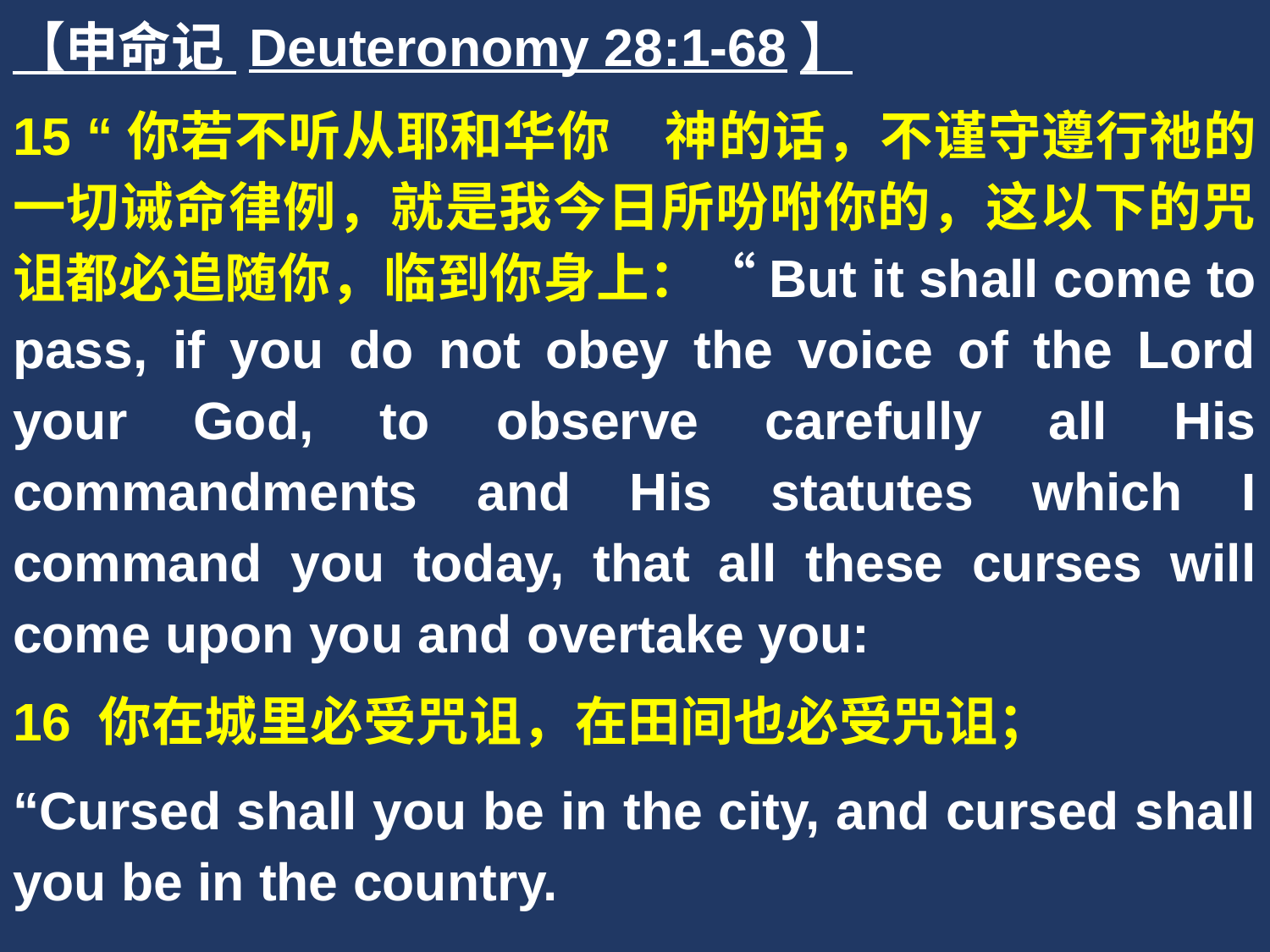

【申命记 Deuteronomy 28:1-68】
15 “你若不听从耶和华你　神的话，不谨守遵行祂的一切诫命律例，就是我今日所吩咐你的，这以下的咒诅都必追随你，临到你身上：“But it shall come to pass, if you do not obey the voice of the Lord your God, to observe carefully all His commandments and His statutes which I command you today, that all these curses will come upon you and overtake you:
16 你在城里必受咒诅，在田间也必受咒诅；
“Cursed shall you be in the city, and cursed shall you be in the country.